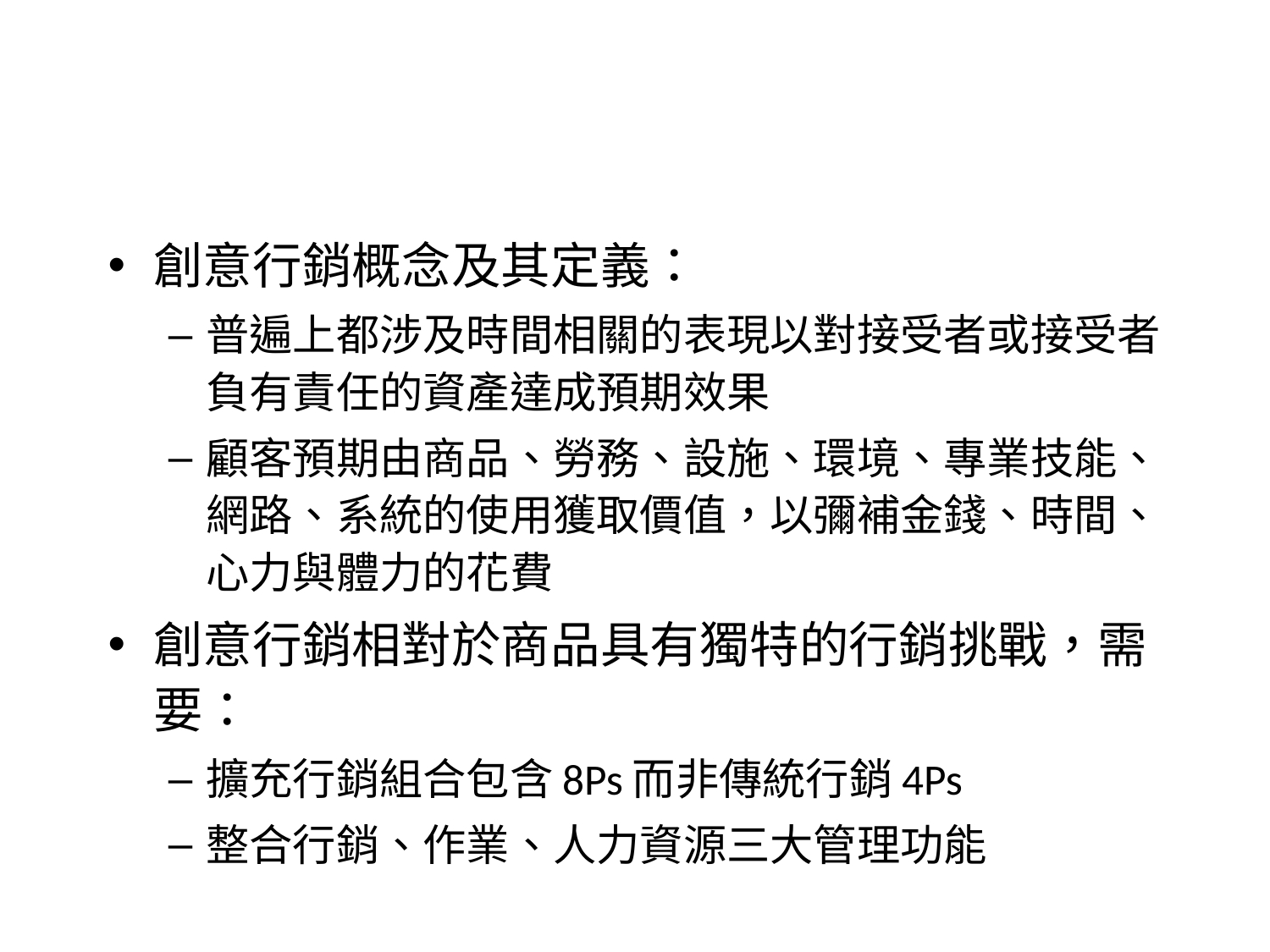

#
創意行銷概念及其定義：
普遍上都涉及時間相關的表現以對接受者或接受者負有責任的資產達成預期效果
顧客預期由商品、勞務、設施、環境、專業技能、網路、系統的使用獲取價值，以彌補金錢、時間、心力與體力的花費
創意行銷相對於商品具有獨特的行銷挑戰，需要：
擴充行銷組合包含8Ps而非傳統行銷4Ps
整合行銷、作業、人力資源三大管理功能